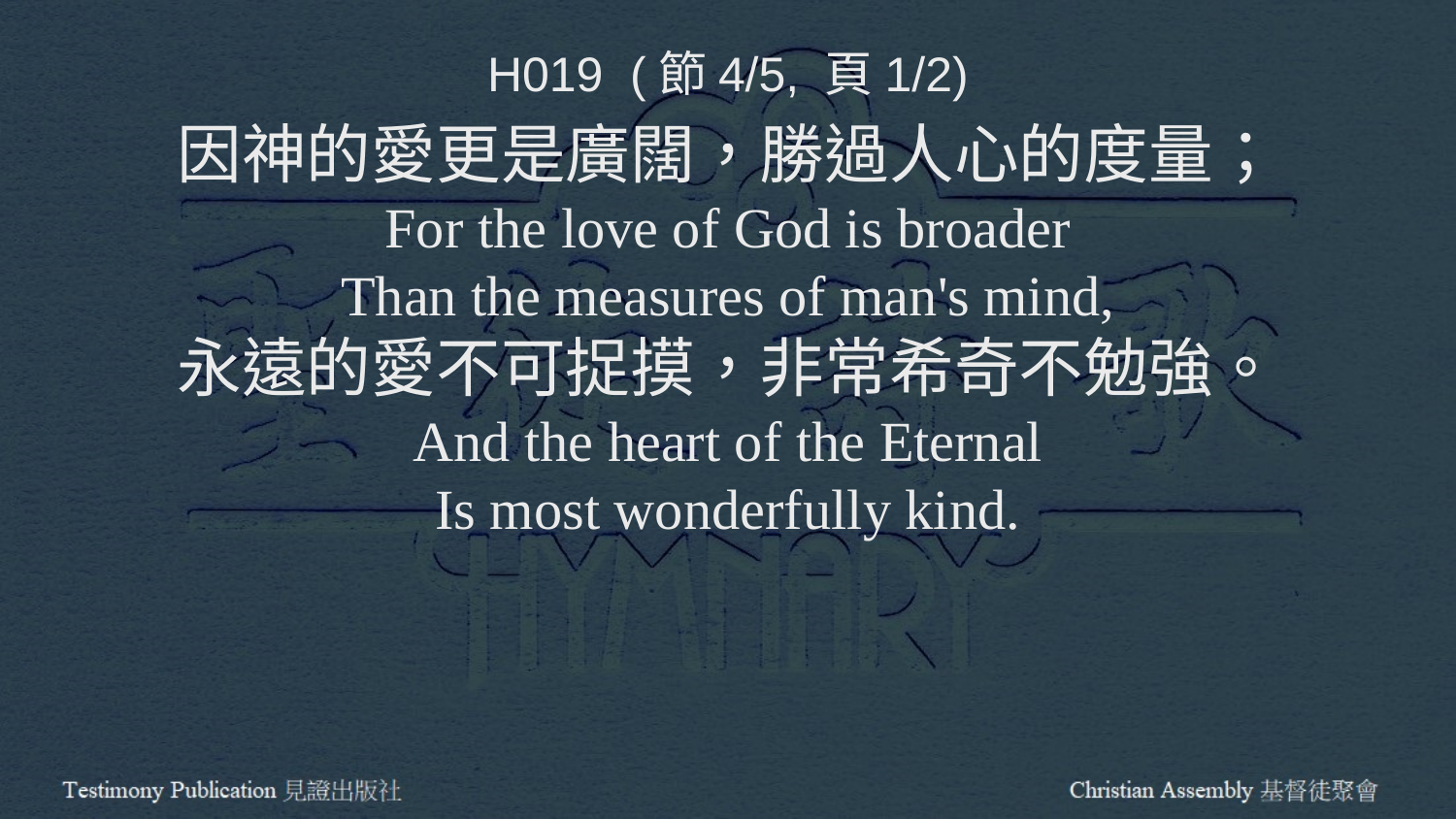

H019  (節4/5, 頁1/2)
因神的愛更是廣闊，勝過人心的度量；
For the love of God is broader
Than the measures of man's mind,
永遠的愛不可捉摸，非常希奇不勉強。
And the heart of the Eternal
Is most wonderfully kind.